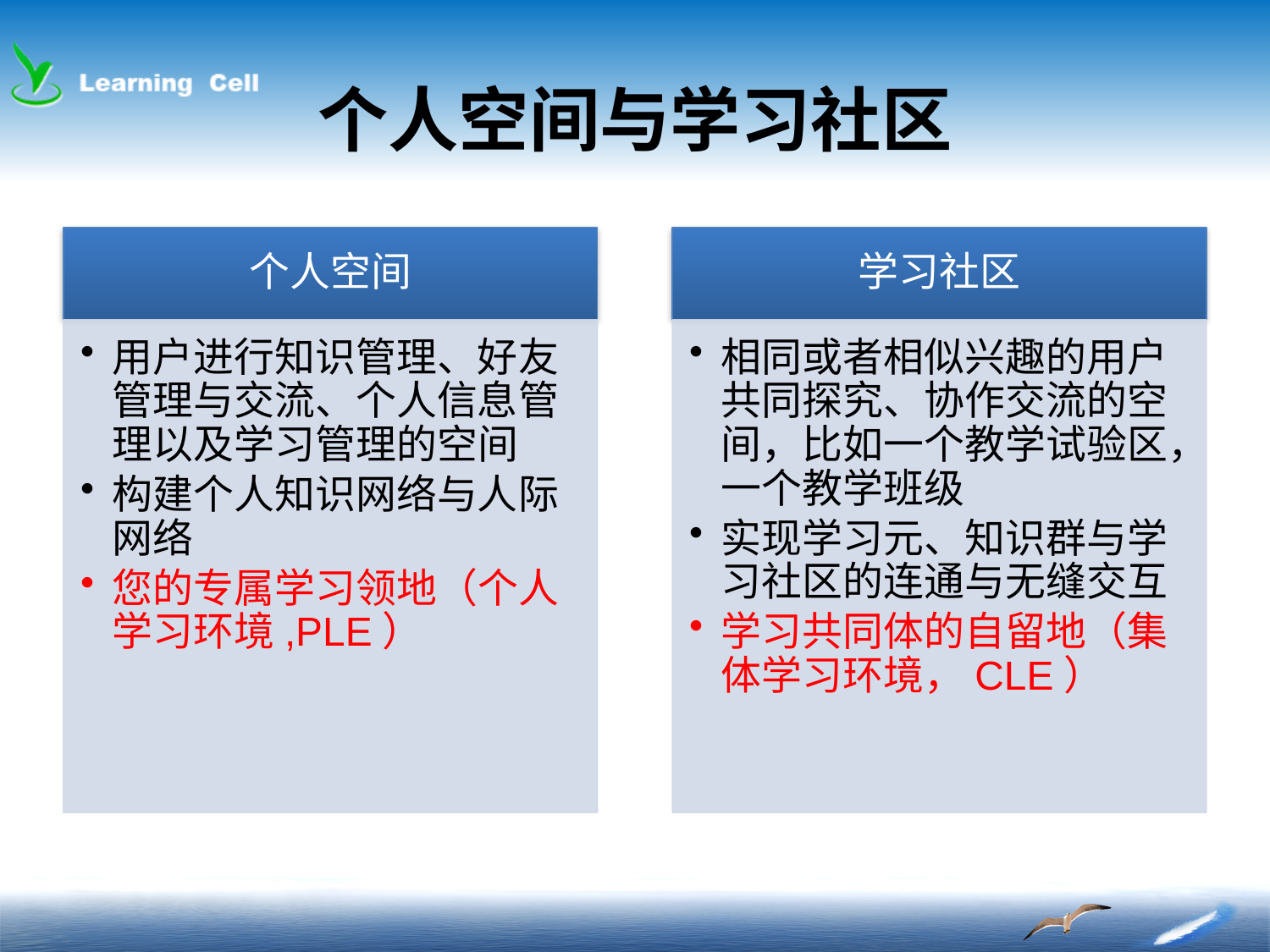

# 个人空间与学习社区
个人空间
用户进行知识管理、好友管理与交流、个人信息管理以及学习管理的空间
构建个人知识网络与人际网络
您的专属学习领地（个人学习环境,PLE）
学习社区
相同或者相似兴趣的用户共同探究、协作交流的空间，比如一个教学试验区，一个教学班级
实现学习元、知识群与学习社区的连通与无缝交互
学习共同体的自留地（集体学习环境，CLE）